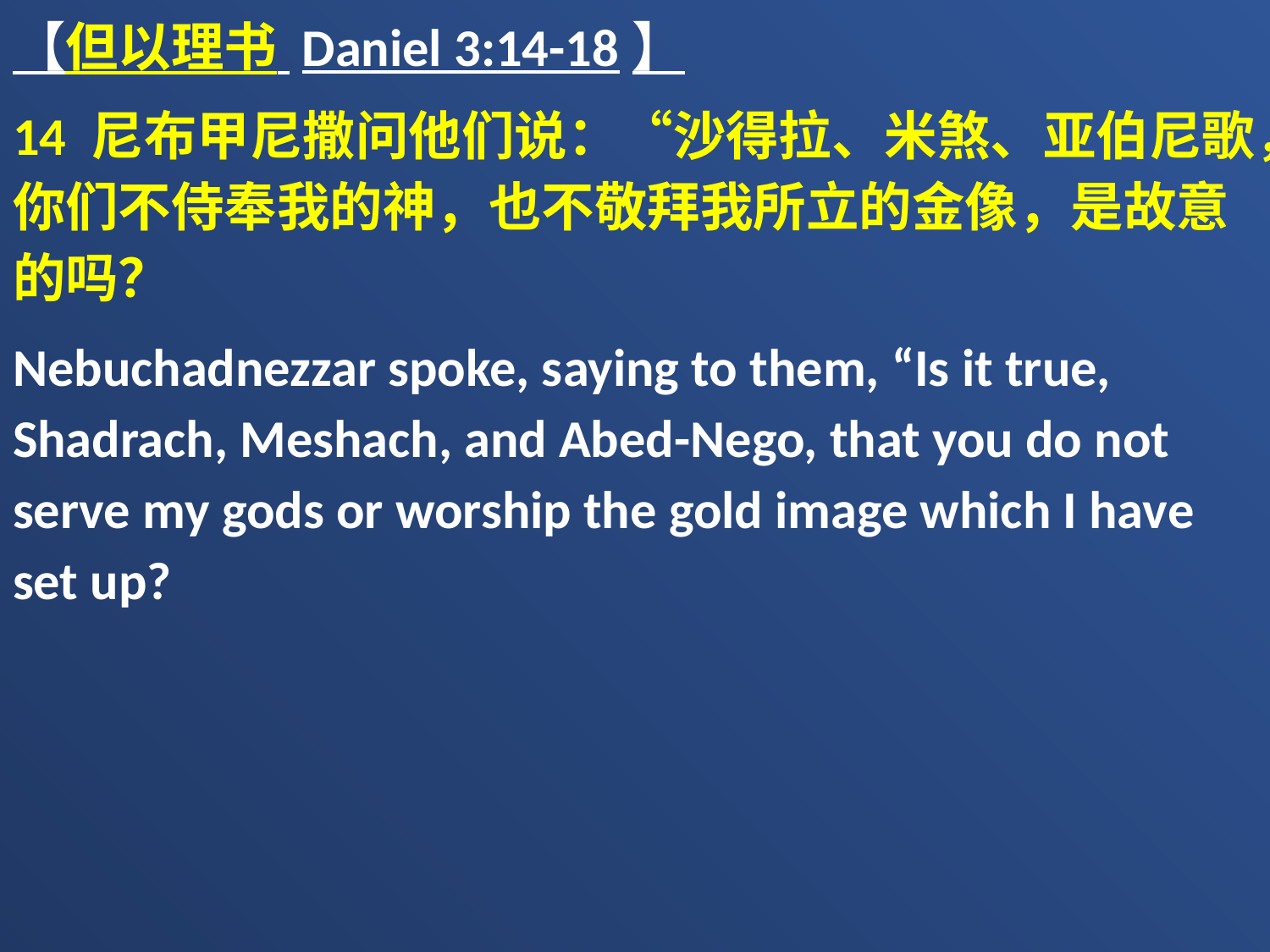

【但以理书 Daniel 3:14-18】
14 尼布甲尼撒问他们说：“沙得拉、米煞、亚伯尼歌，你们不侍奉我的神，也不敬拜我所立的金像，是故意的吗？
Nebuchadnezzar spoke, saying to them, “Is it true, Shadrach, Meshach, and Abed-Nego, that you do not serve my gods or worship the gold image which I have set up?